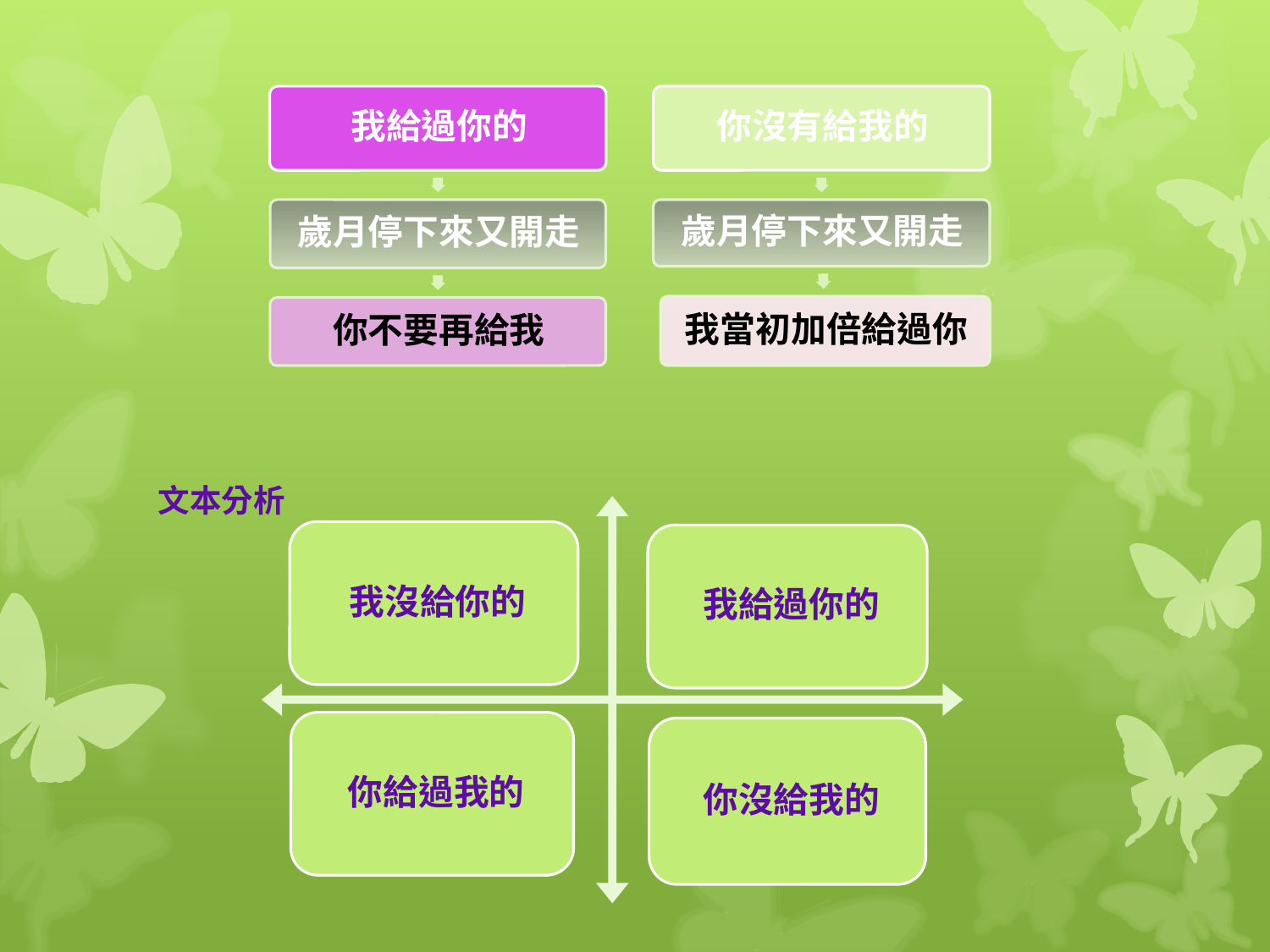

我給過你的
歲月停下來又開走
你不要再給我
你沒有給我的
歲月停下來又開走
我當初加倍給過你
文本分析
我沒給你的
我給過你的
你給過我的
你沒給我的